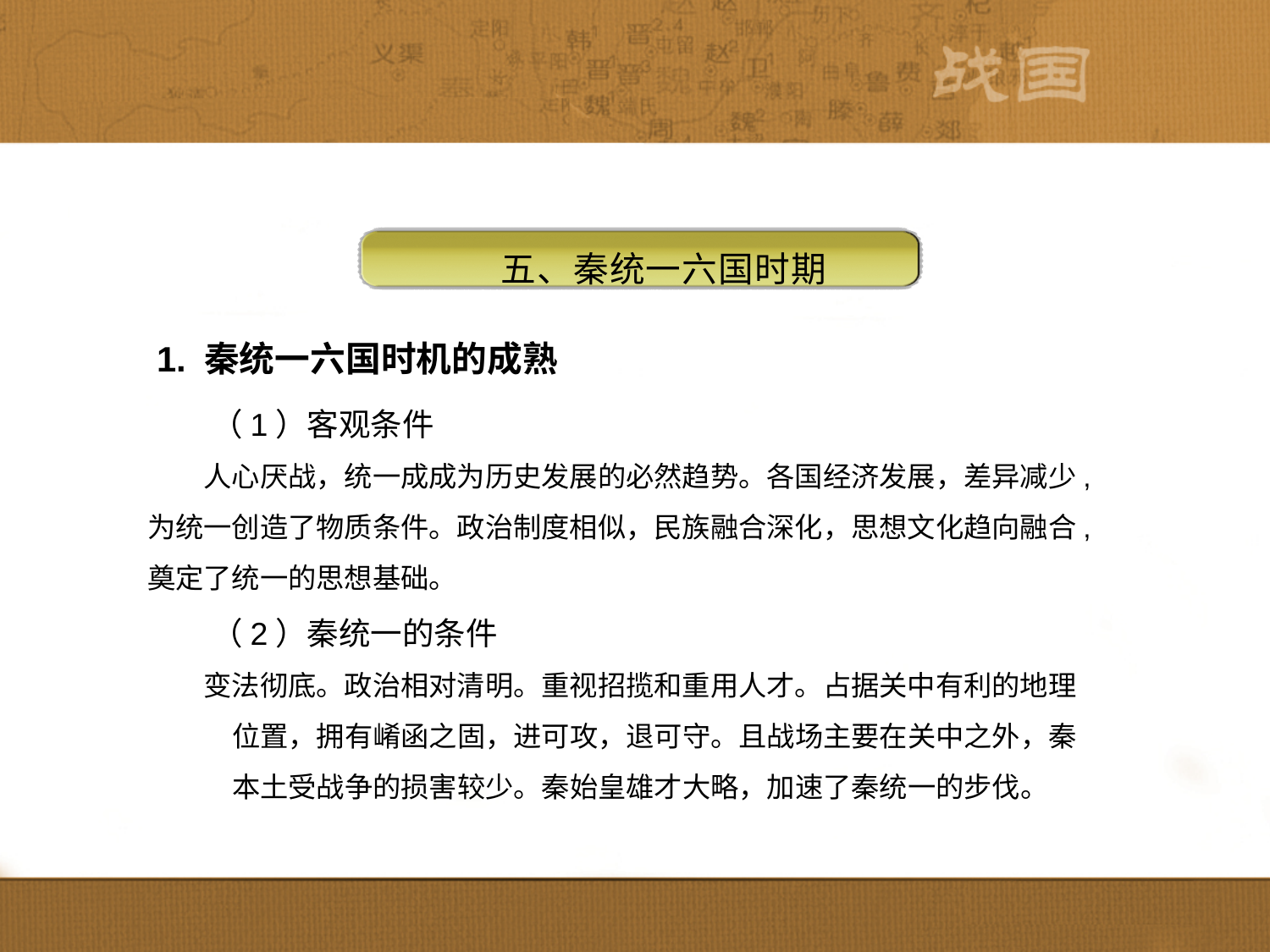

五、秦统一六国时期
1. 秦统一六国时机的成熟
　　（1）客观条件
　　人心厌战，统一成成为历史发展的必然趋势。各国经济发展，差异减少,为统一创造了物质条件。政治制度相似，民族融合深化，思想文化趋向融合,奠定了统一的思想基础。
　　（2）秦统一的条件
　　变法彻底。政治相对清明。重视招揽和重用人才。占据关中有利的地理位置，拥有崤函之固，进可攻，退可守。且战场主要在关中之外，秦本土受战争的损害较少。秦始皇雄才大略，加速了秦统一的步伐。